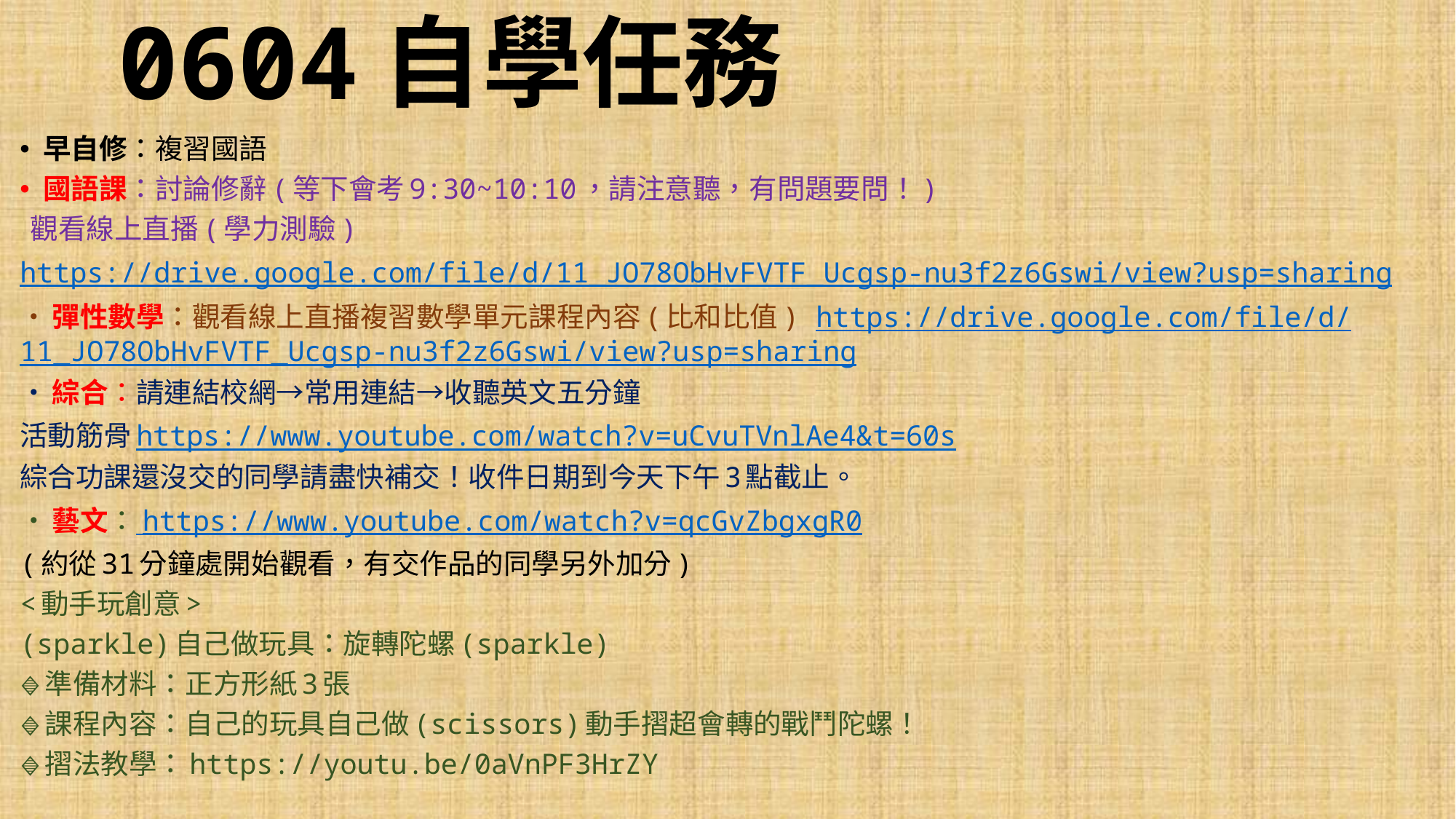

# 0604自學任務
早自修：複習國語
國語課：討論修辭(等下會考9:30~10:10，請注意聽，有問題要問！)
 觀看線上直播(學力測驗)
https://drive.google.com/file/d/11_JO78ObHvFVTF_Ucgsp-nu3f2z6Gswi/view?usp=sharing
‧彈性數學：觀看線上直播複習數學單元課程內容(比和比值) https://drive.google.com/file/d/11_JO78ObHvFVTF_Ucgsp-nu3f2z6Gswi/view?usp=sharing
‧綜合：請連結校網→常用連結→收聽英文五分鐘
活動筋骨https://www.youtube.com/watch?v=uCvuTVnlAe4&t=60s
綜合功課還沒交的同學請盡快補交！收件日期到今天下午3點截止。
‧藝文： https://www.youtube.com/watch?v=qcGvZbgxgR0
(約從31分鐘處開始觀看，有交作品的同學另外加分)
<動手玩創意>
(sparkle)自己做玩具：旋轉陀螺(sparkle)
🔹準備材料：正方形紙3張
🔹課程內容：自己的玩具自己做(scissors)動手摺超會轉的戰鬥陀螺！
🔹摺法教學：https://youtu.be/0aVnPF3HrZY